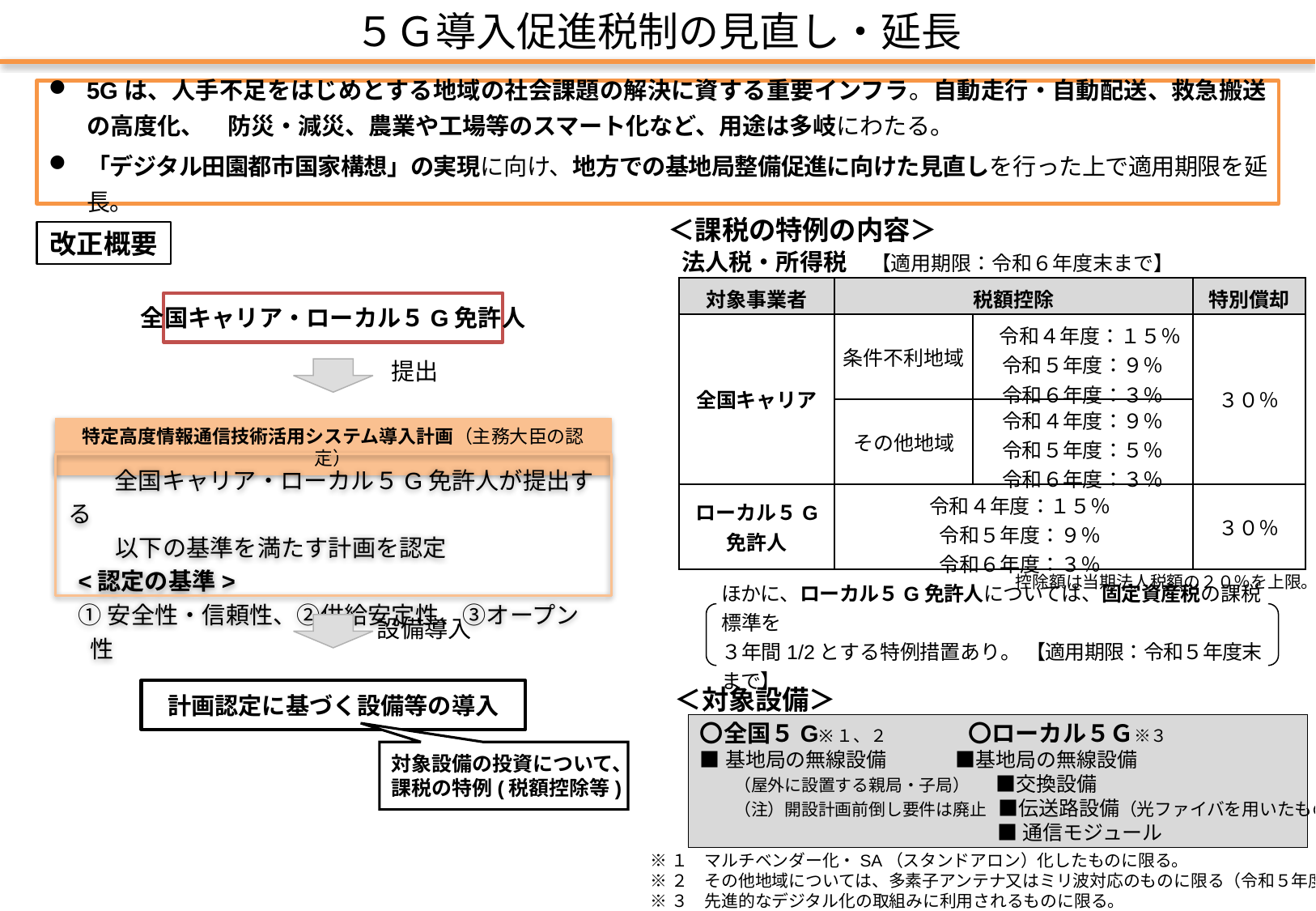

５Ｇ導入促進税制の見直し・延長
5Gは、人手不足をはじめとする地域の社会課題の解決に資する重要インフラ。自動走行・自動配送、救急搬送の高度化、　防災・減災、農業や工場等のスマート化など、用途は多岐にわたる。
「デジタル田園都市国家構想」の実現に向け、地方での基地局整備促進に向けた見直しを行った上で適用期限を延長。
＜課税の特例の内容＞
改正概要
法人税・所得税　【適用期限：令和６年度末まで】
| 対象事業者 | 税額控除 |  | 特別償却 |
| --- | --- | --- | --- |
| 全国キャリア | 条件不利地域 | 令和４年度：１５％ 令和５年度：９％ 令和６年度：３％ | ３０％ |
|  | その他地域 | 令和４年度：９％ 令和５年度：５％ 令和６年度：３％ |  |
| ローカル５G 免許人 | 令和４年度：１５％ 令和５年度：９％ 令和６年度：３％ |  | ３０％ |
全国キャリア・ローカル５G免許人
提出

特定高度情報通信技術活用システム導入計画（主務大臣の認定）
　　全国キャリア・ローカル５G免許人が提出する
　　以下の基準を満たす計画を認定
<認定の基準>
①安全性・信頼性、②供給安定性、③オープン性

控除額は当期法人税額の２０％を上限。
ほかに、ローカル５G免許人については、固定資産税の課税標準を
３年間1/2とする特例措置あり。 【適用期限：令和５年度末まで】
設備導入

＜対象設備＞
計画認定に基づく設備等の導入
〇全国５G※１、２	〇ローカル５Ｇ※３
■基地局の無線設備	■基地局の無線設備
	（屋外に設置する親局・子局）	■交換設備
	（注）開設計画前倒し要件は廃止   ■伝送路設備（光ファイバを用いたもの）
		■通信モジュール
対象設備の投資について、
課税の特例(税額控除等)
※１　マルチベンダー化・SA（スタンドアロン）化したものに限る。
※２　その他地域については、多素子アンテナ又はミリ波対応のものに限る（令和５年度末まで）。
※３　先進的なデジタル化の取組みに利用されるものに限る。